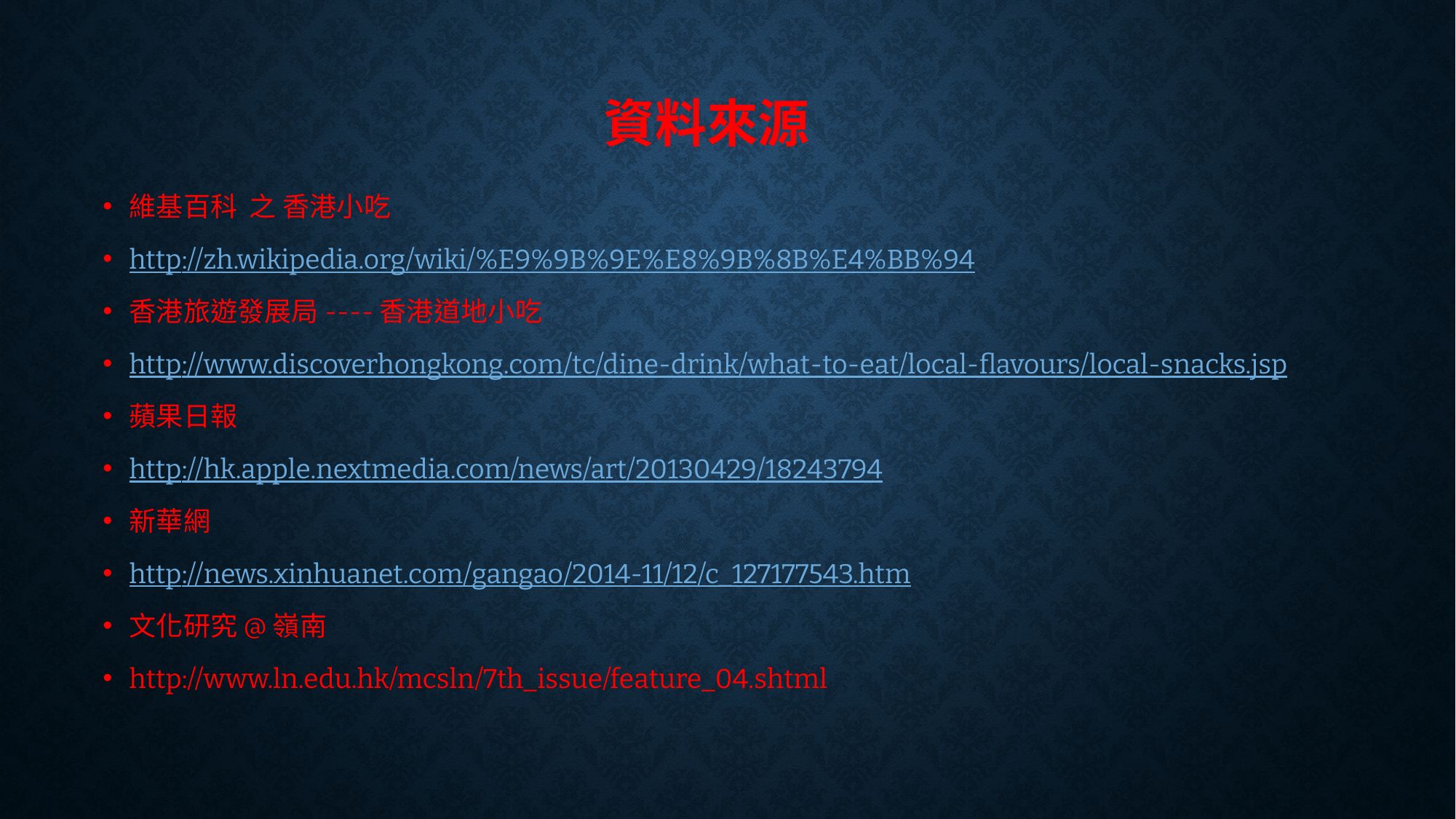

# 資料來源
維基百科  之 香港小吃
http://zh.wikipedia.org/wiki/%E9%9B%9E%E8%9B%8B%E4%BB%94
香港旅遊發展局----香港道地小吃
http://www.discoverhongkong.com/tc/dine-drink/what-to-eat/local-flavours/local-snacks.jsp
蘋果日報
http://hk.apple.nextmedia.com/news/art/20130429/18243794
新華網
http://news.xinhuanet.com/gangao/2014-11/12/c_127177543.htm
文化研究@嶺南
http://www.ln.edu.hk/mcsln/7th_issue/feature_04.shtml